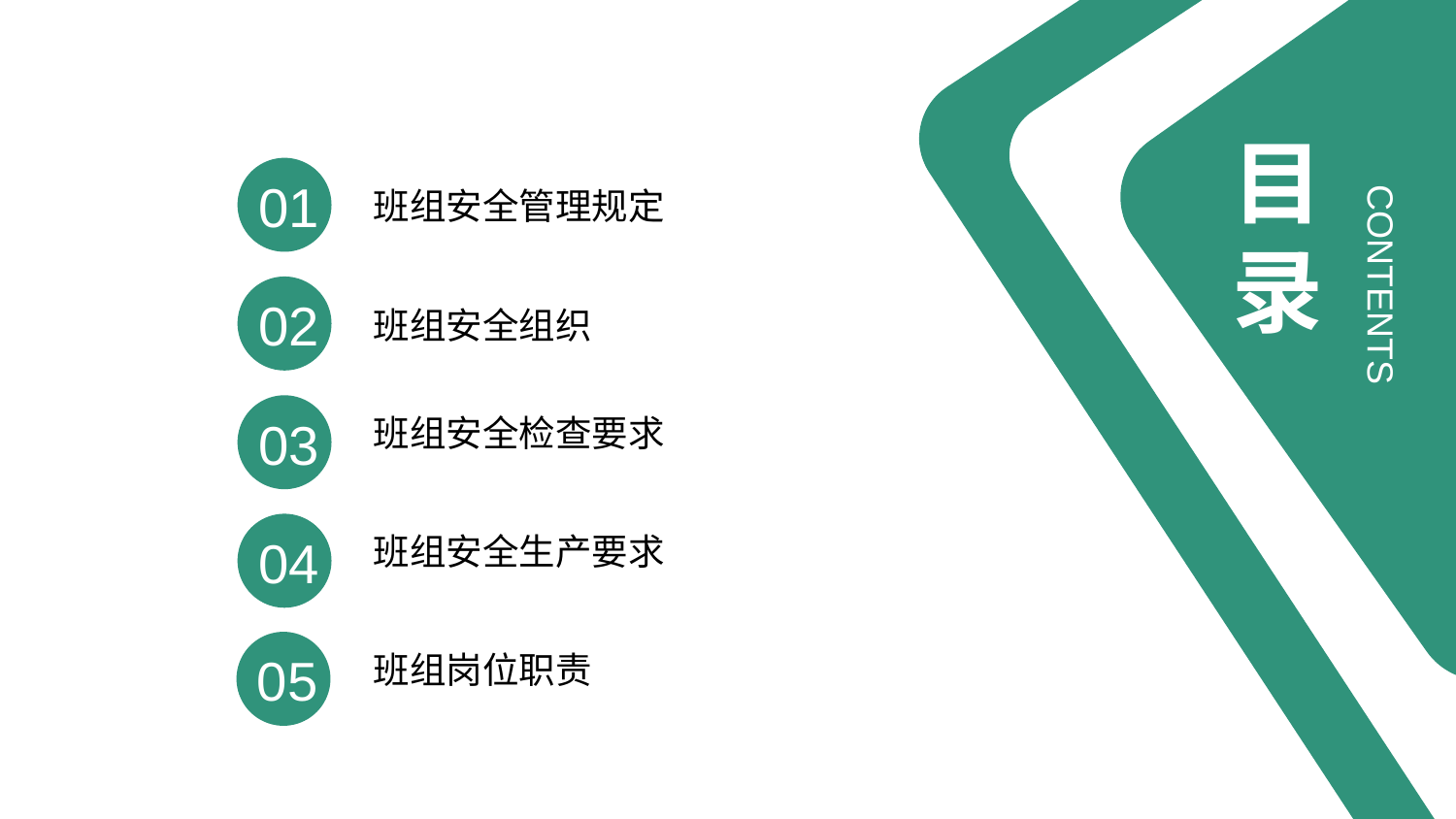

目
录
CONTENTS

01
班组安全管理规定

02
班组安全组织

03
班组安全检查要求

04
班组安全生产要求

05
班组岗位职责